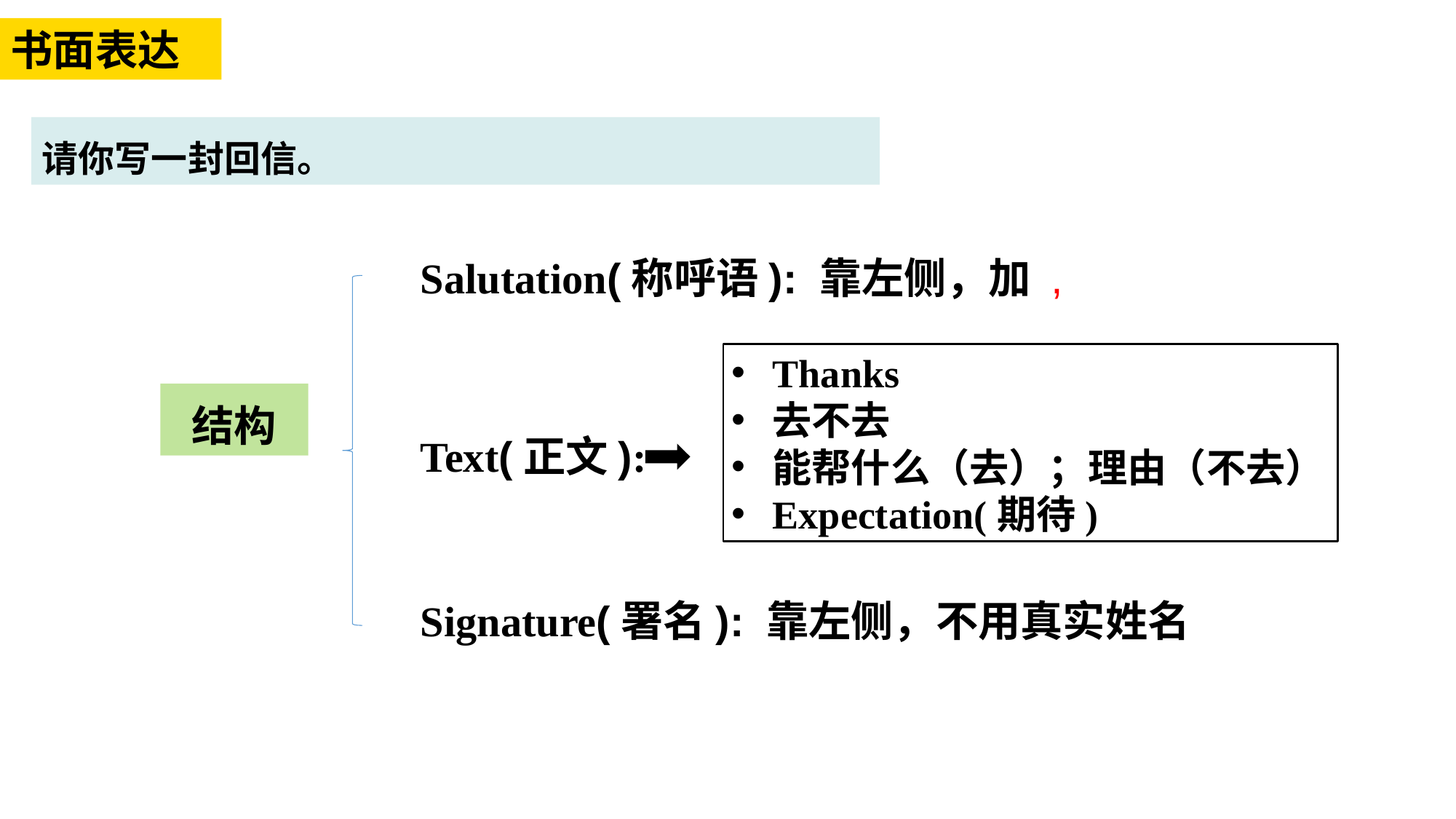

书面表达
请你写一封回信。
Salutation(称呼语): 靠左侧，加 ,

Thanks
去不去
能帮什么（去）；理由（不去）
Expectation(期待)
结构
Text(正文):

Signature(署名): 靠左侧，不用真实姓名